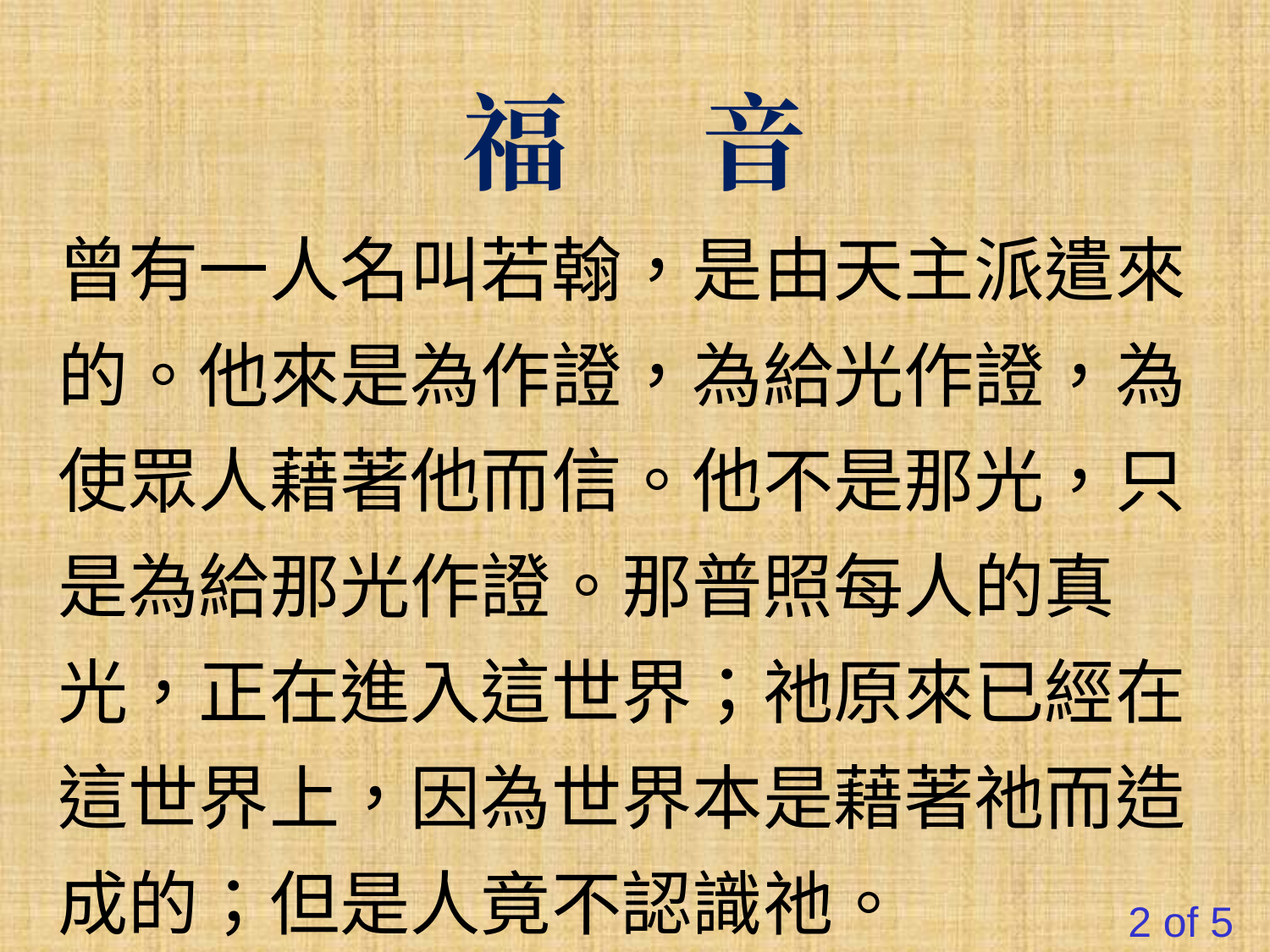

福     音
曾有一人名叫若翰，是由天主派遣來的。他來是為作證，為給光作證，為使眾人藉著他而信。他不是那光，只是為給那光作證。那普照每人的真光，正在進入這世界；祂原來已經在這世界上，因為世界本是藉著祂而造成的；但是人竟不認識祂。
2 of 5